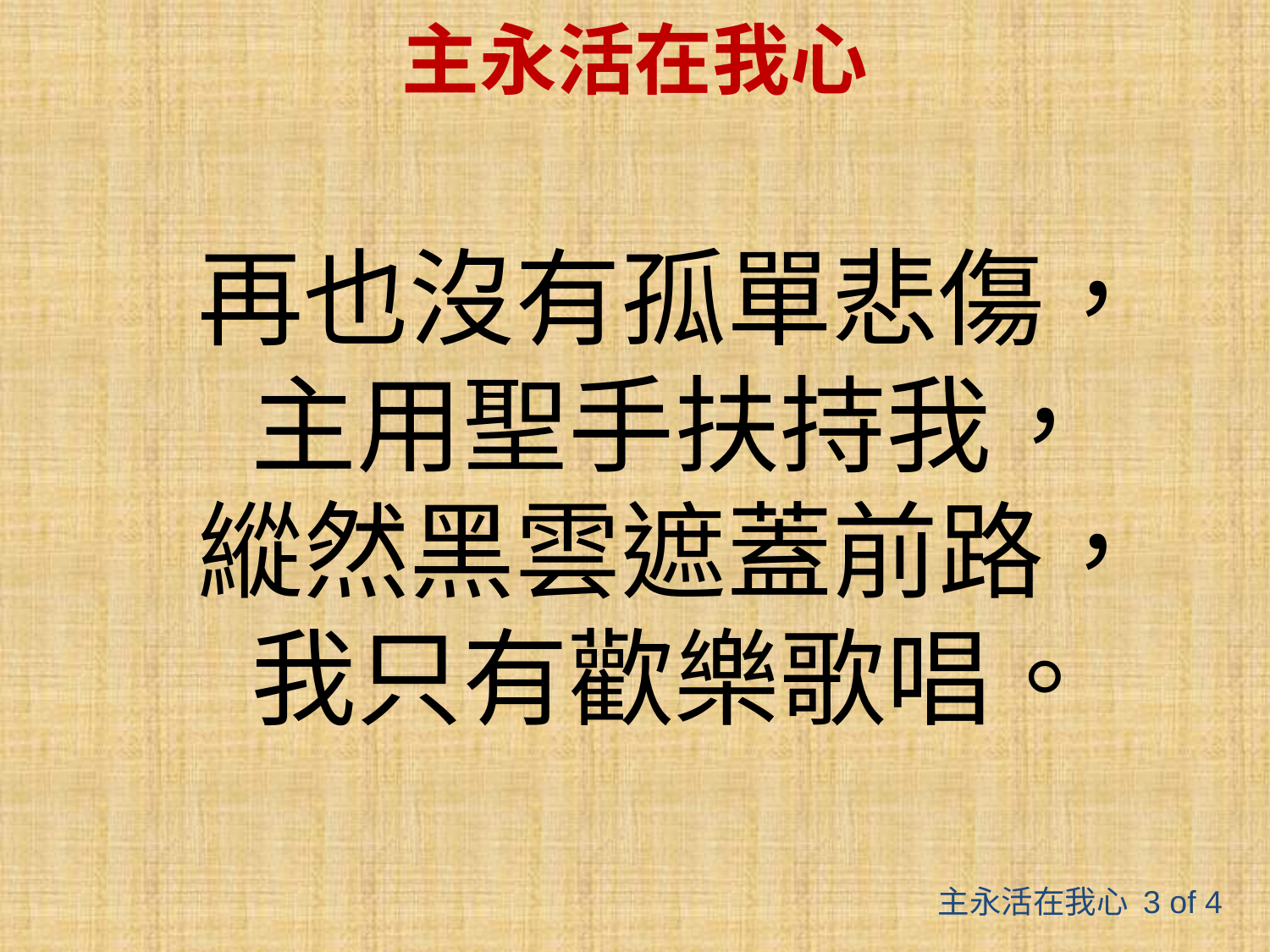

# 主永活在我心
再也沒有孤單悲傷，
主用聖手扶持我，
縱然黑雲遮蓋前路，
我只有歡樂歌唱。
主永活在我心 3 of 4